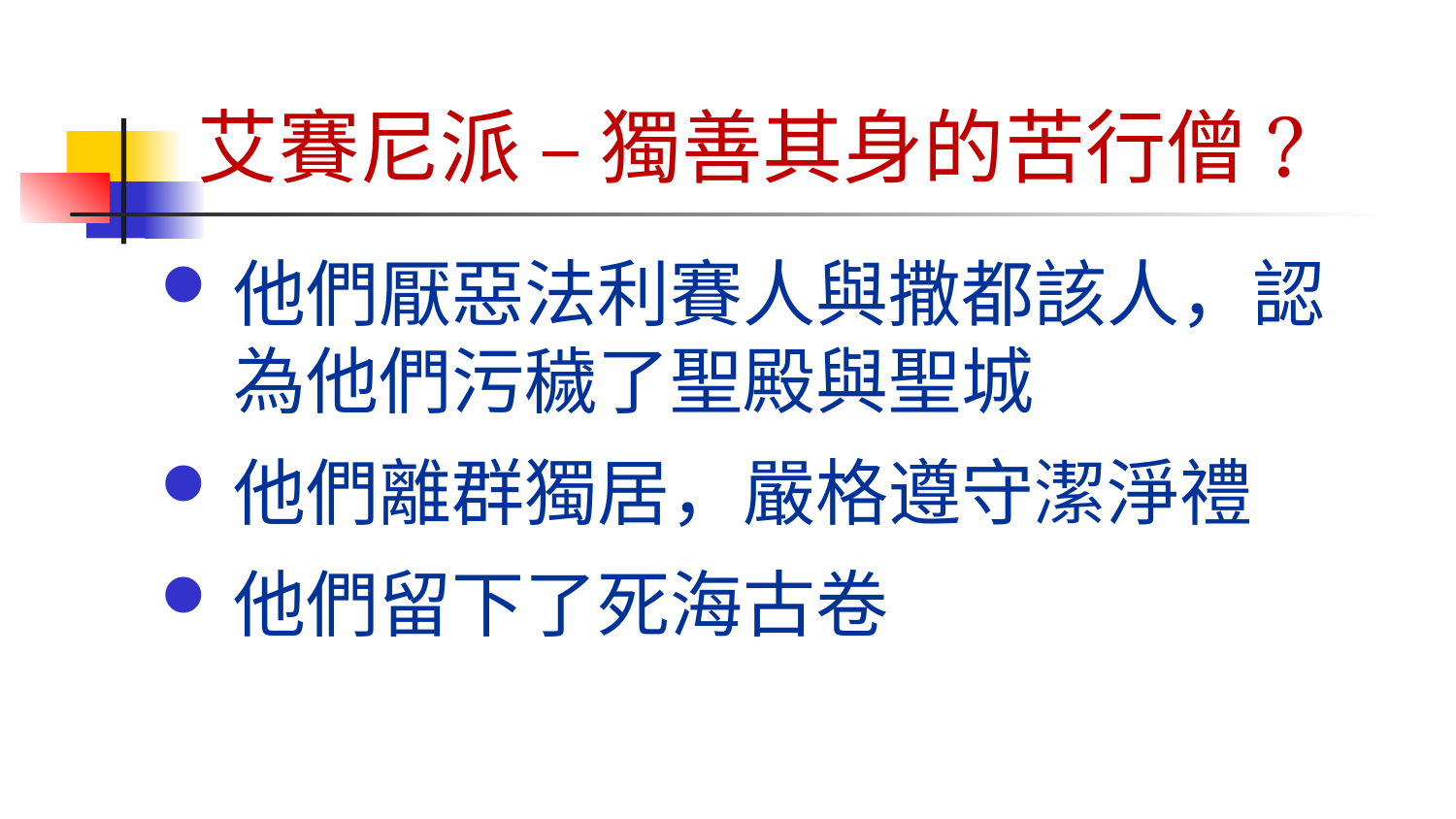

# 艾賽尼派 – 獨善其身的苦行僧?
他們厭惡法利賽人與撒都該人，認為他們污穢了聖殿與聖城
他們離群獨居，嚴格遵守潔淨禮
他們留下了死海古卷